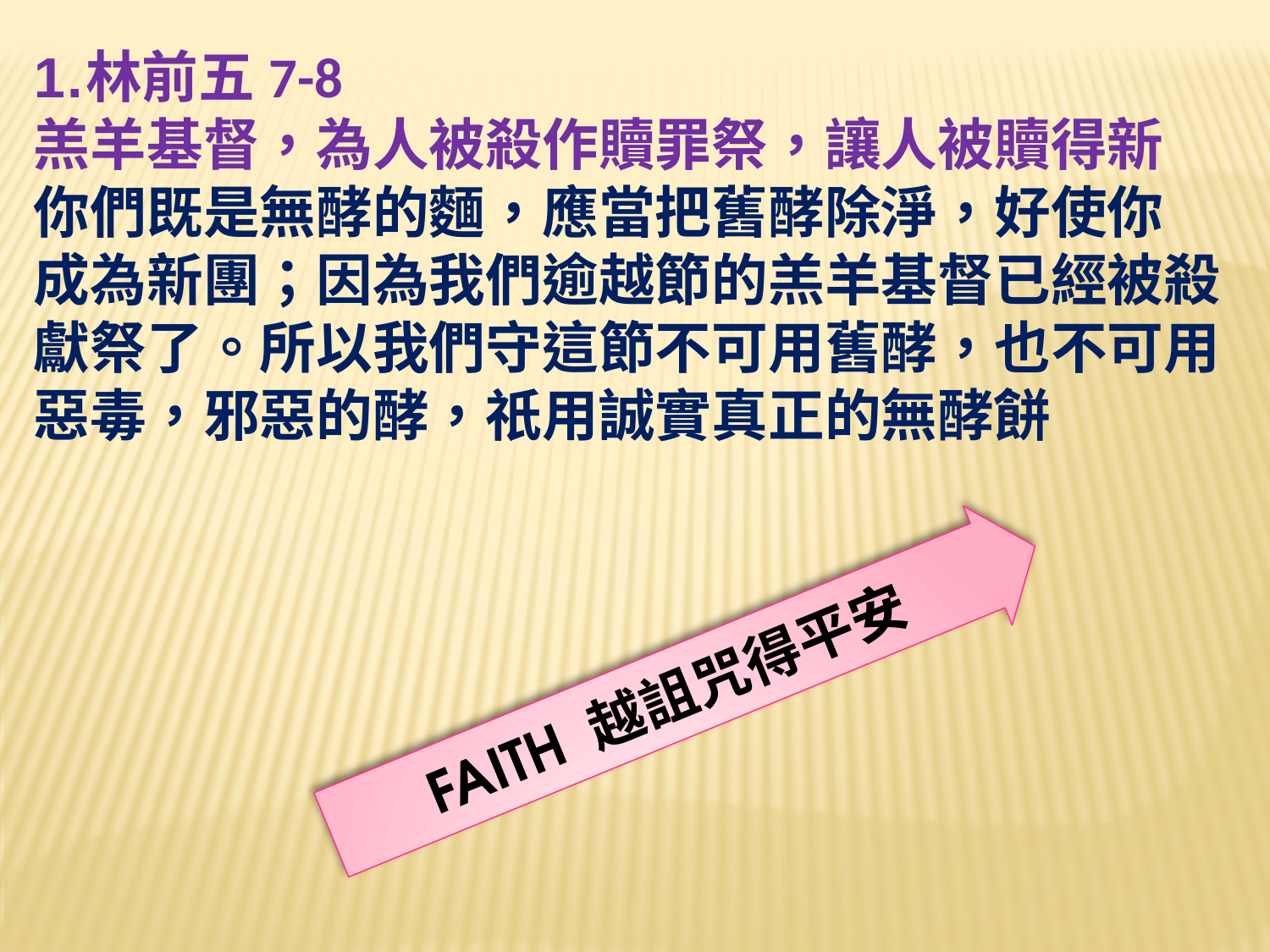

林前五7-8
羔羊基督，為人被殺作贖罪祭，讓人被贖得新
你們既是無酵的麵，應當把舊酵除淨，好使你
成為新團；因為我們逾越節的羔羊基督已經被殺
獻祭了。所以我們守這節不可用舊酵，也不可用
惡毒，邪惡的酵，祇用誠實真正的無酵餅

FAITH 越詛咒得平安